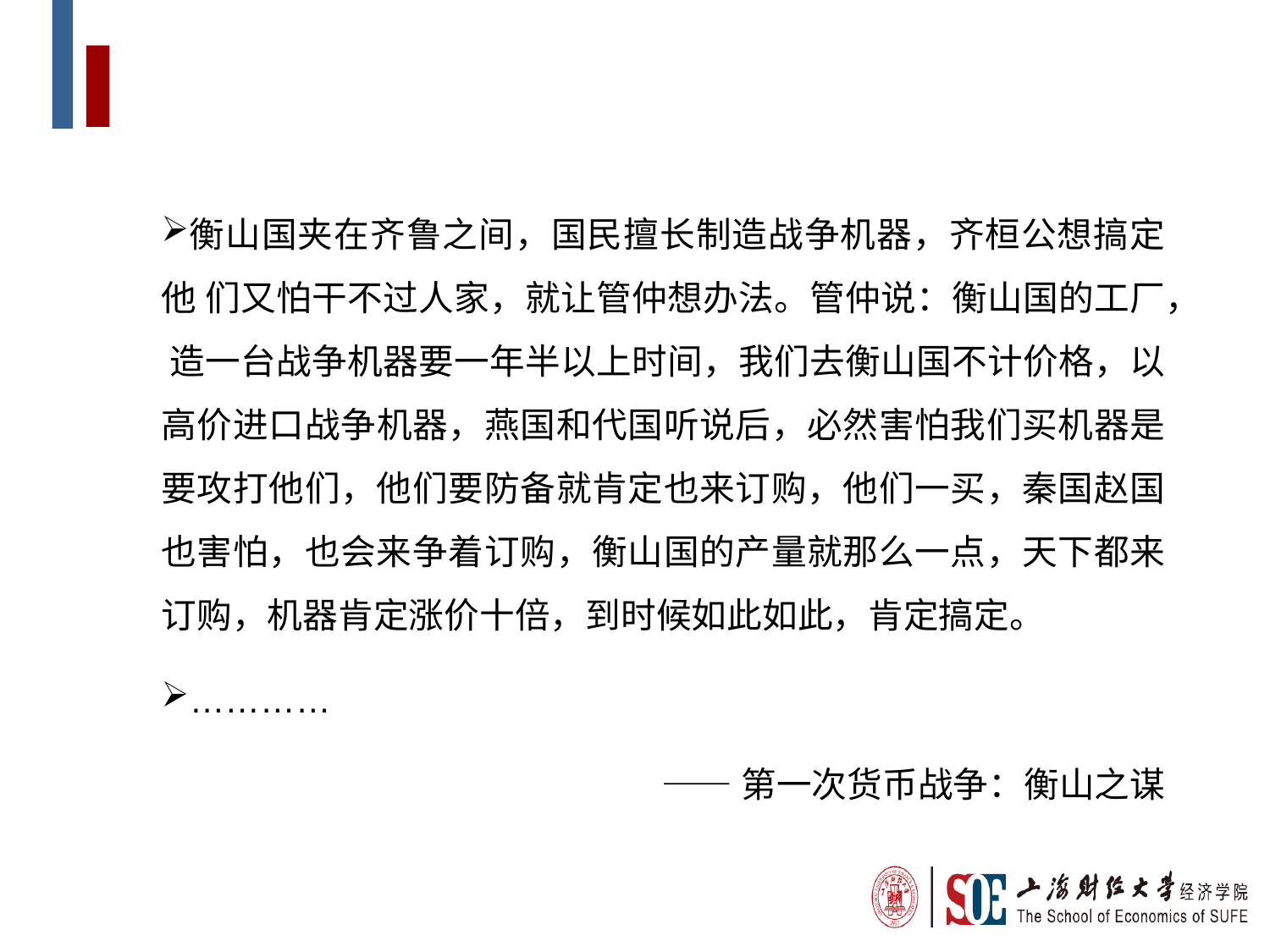

衡山国夹在齐鲁之间，国民擅长制造战争机器，齐桓公想搞定他 们又怕干不过人家，就让管仲想办法。管仲说：衡山国的工厂， 造一台战争机器要一年半以上时间，我们去衡山国不计价格，以 高价进口战争机器，燕国和代国听说后，必然害怕我们买机器是 要攻打他们，他们要防备就肯定也来订购，他们一买，秦国赵国 也害怕，也会来争着订购，衡山国的产量就那么一点，天下都来 订购，机器肯定涨价十倍，到时候如此如此，肯定搞定。
…………
——第一次货币战争：衡山之谋